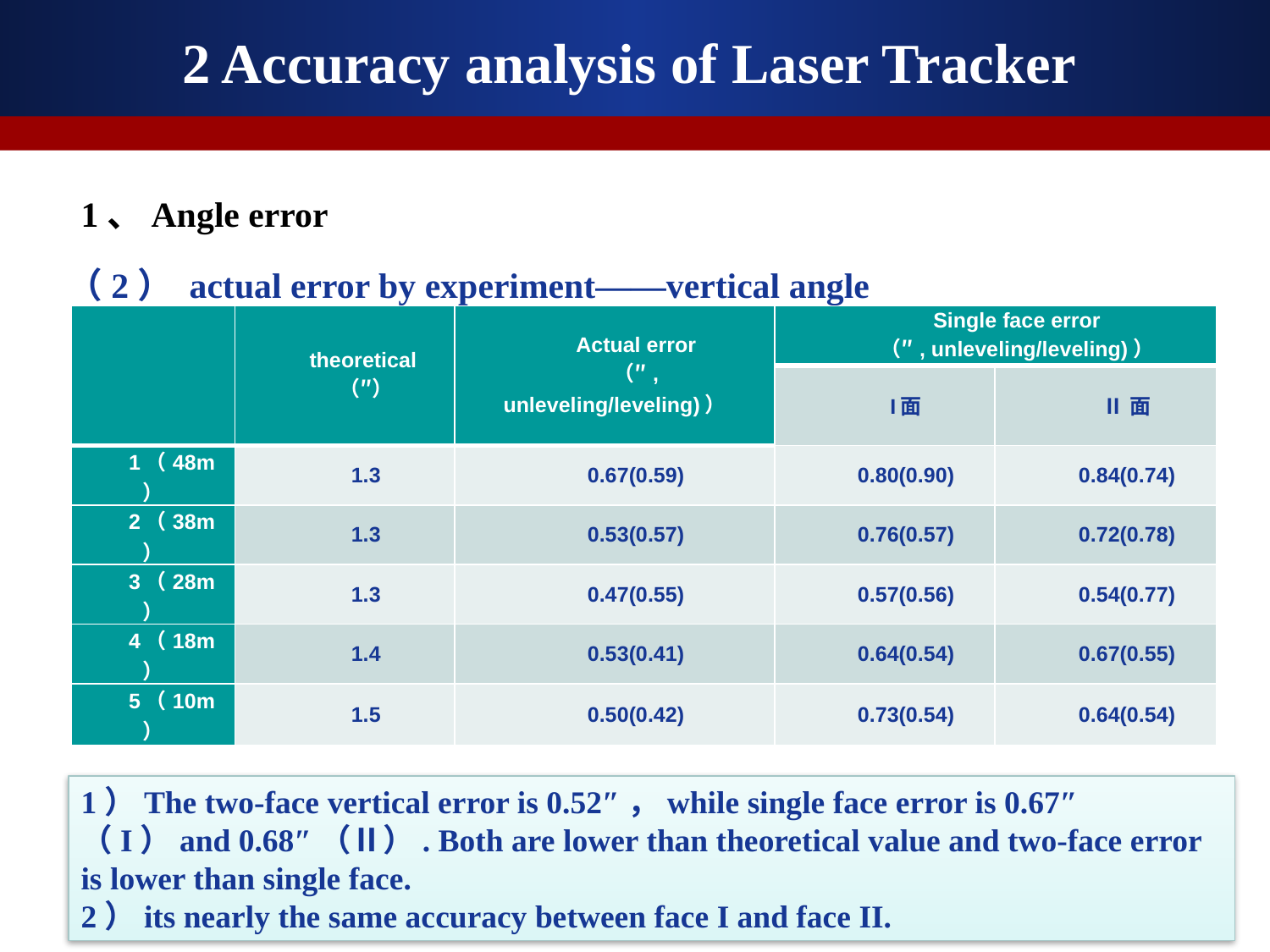

2 Accuracy analysis of Laser Tracker
1、Angle error
（2） actual error by experiment——vertical angle

|  | theoretical （″） | Actual error （″, unleveling/leveling)） | Single face error （″, unleveling/leveling)） |  |
| --- | --- | --- | --- | --- |
|  |  |  | I面 | Ⅱ面 |
| 1（48m） | 1.3 | 0.67(0.59) | 0.80(0.90) | 0.84(0.74) |
| 2（38m） | 1.3 | 0.53(0.57) | 0.76(0.57) | 0.72(0.78) |
| 3（28m） | 1.3 | 0.47(0.55) | 0.57(0.56) | 0.54(0.77) |
| 4（18m） | 1.4 | 0.53(0.41) | 0.64(0.54) | 0.67(0.55) |
| 5（10m） | 1.5 | 0.50(0.42) | 0.73(0.54) | 0.64(0.54) |
1）The two-face vertical error is 0.52″，while single face error is 0.67″（I）and 0.68″（Ⅱ）. Both are lower than theoretical value and two-face error is lower than single face.
2）its nearly the same accuracy between face I and face II.